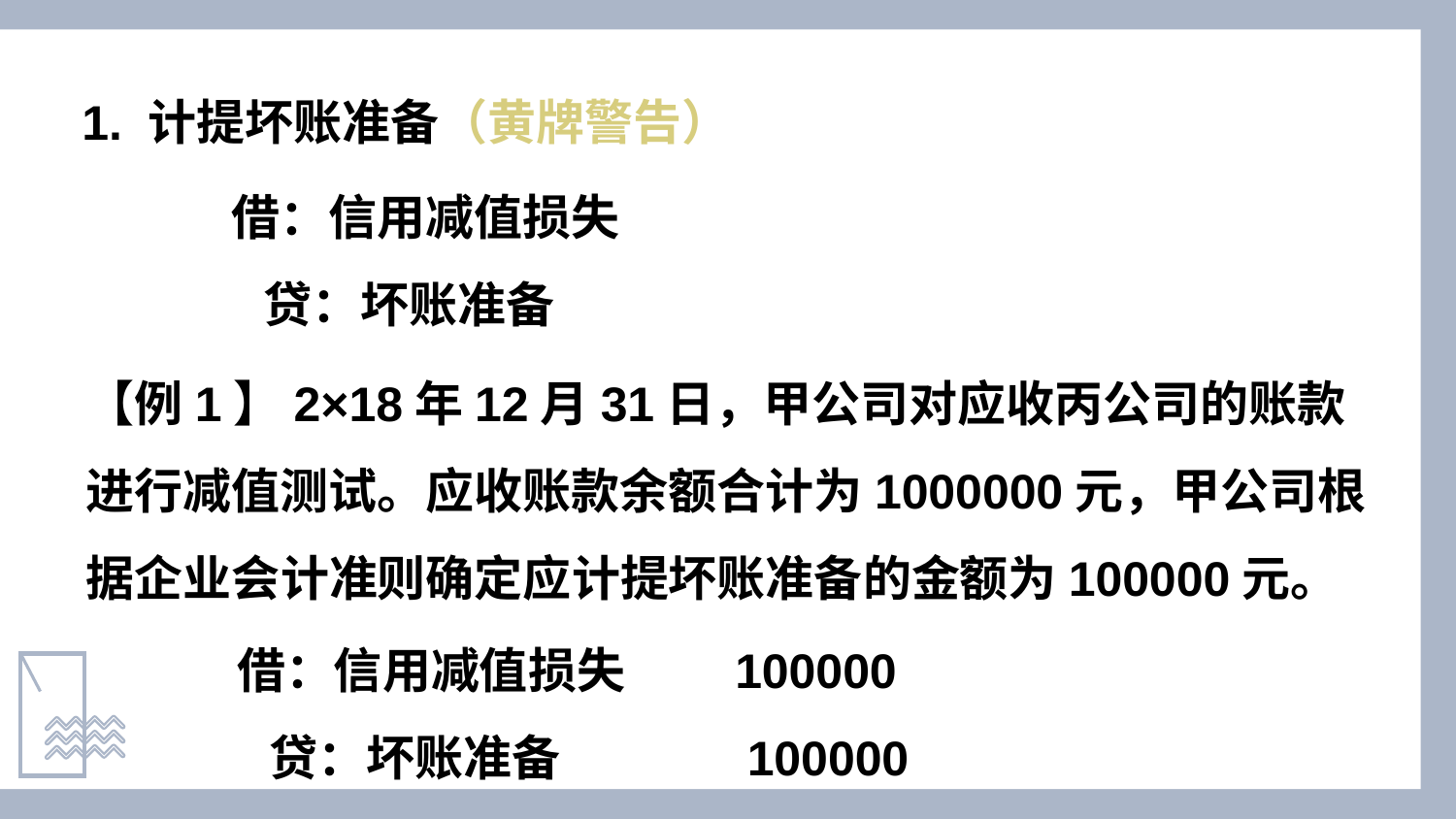

1. 计提坏账准备（黄牌警告）
 借：信用减值损失
    贷：坏账准备
【例1】2×18年12月31日，甲公司对应收丙公司的账款进行减值测试。应收账款余额合计为1000000元，甲公司根据企业会计准则确定应计提坏账准备的金额为100000元。
 借：信用减值损失         100000
    贷：坏账准备                100000